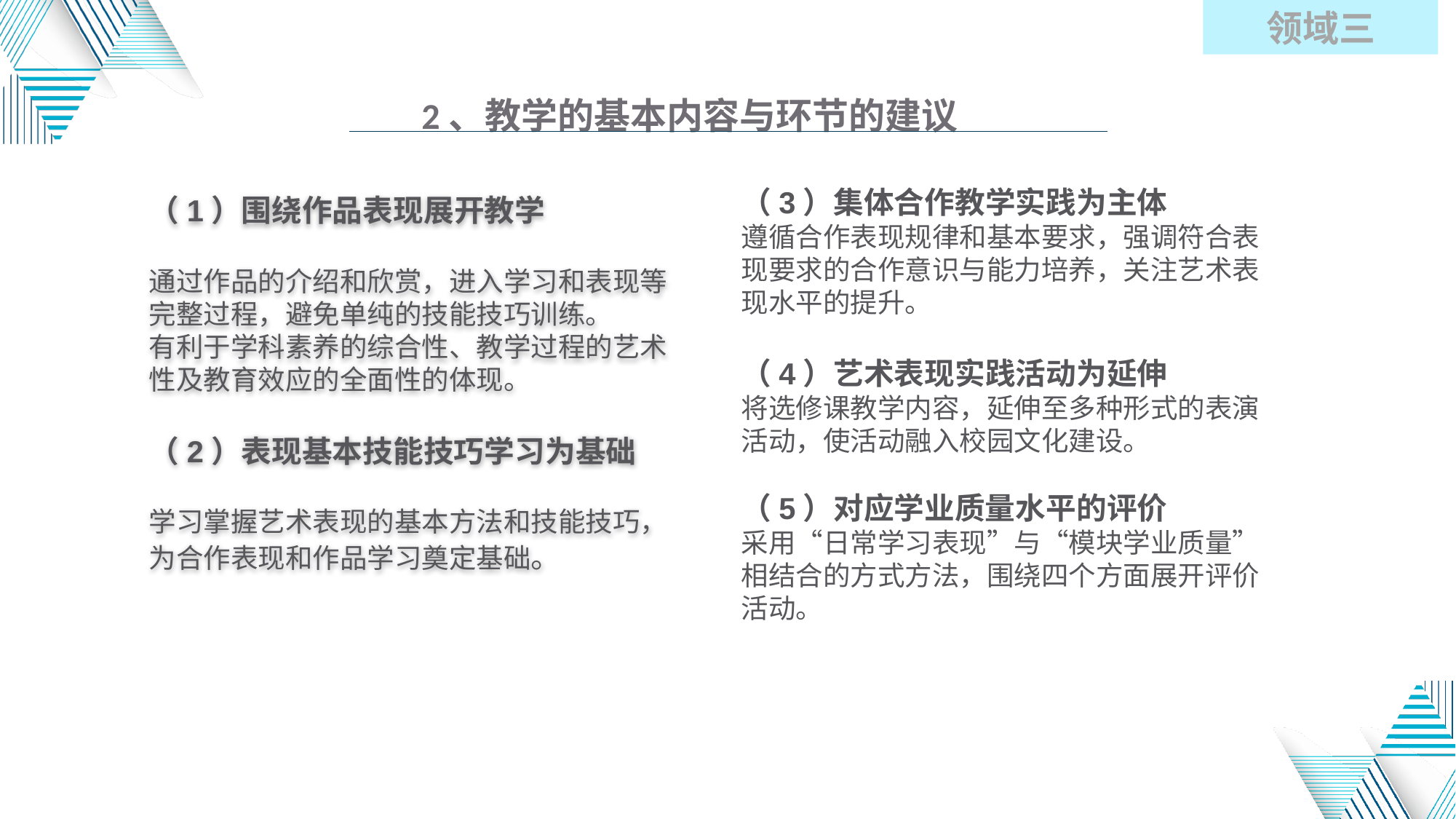

领域三

2、教学的基本内容与环节的建议
（3）集体合作教学实践为主体
遵循合作表现规律和基本要求，强调符合表现要求的合作意识与能力培养，关注艺术表现水平的提升。

（4）艺术表现实践活动为延伸
将选修课教学内容，延伸至多种形式的表演活动，使活动融入校园文化建设。

（5）对应学业质量水平的评价
采用“日常学习表现”与“模块学业质量”相结合的方式方法，围绕四个方面展开评价活动。
（1）围绕作品表现展开教学

通过作品的介绍和欣赏，进入学习和表现等完整过程，避免单纯的技能技巧训练。
有利于学科素养的综合性、教学过程的艺术性及教育效应的全面性的体现。

（2）表现基本技能技巧学习为基础

学习掌握艺术表现的基本方法和技能技巧，为合作表现和作品学习奠定基础。